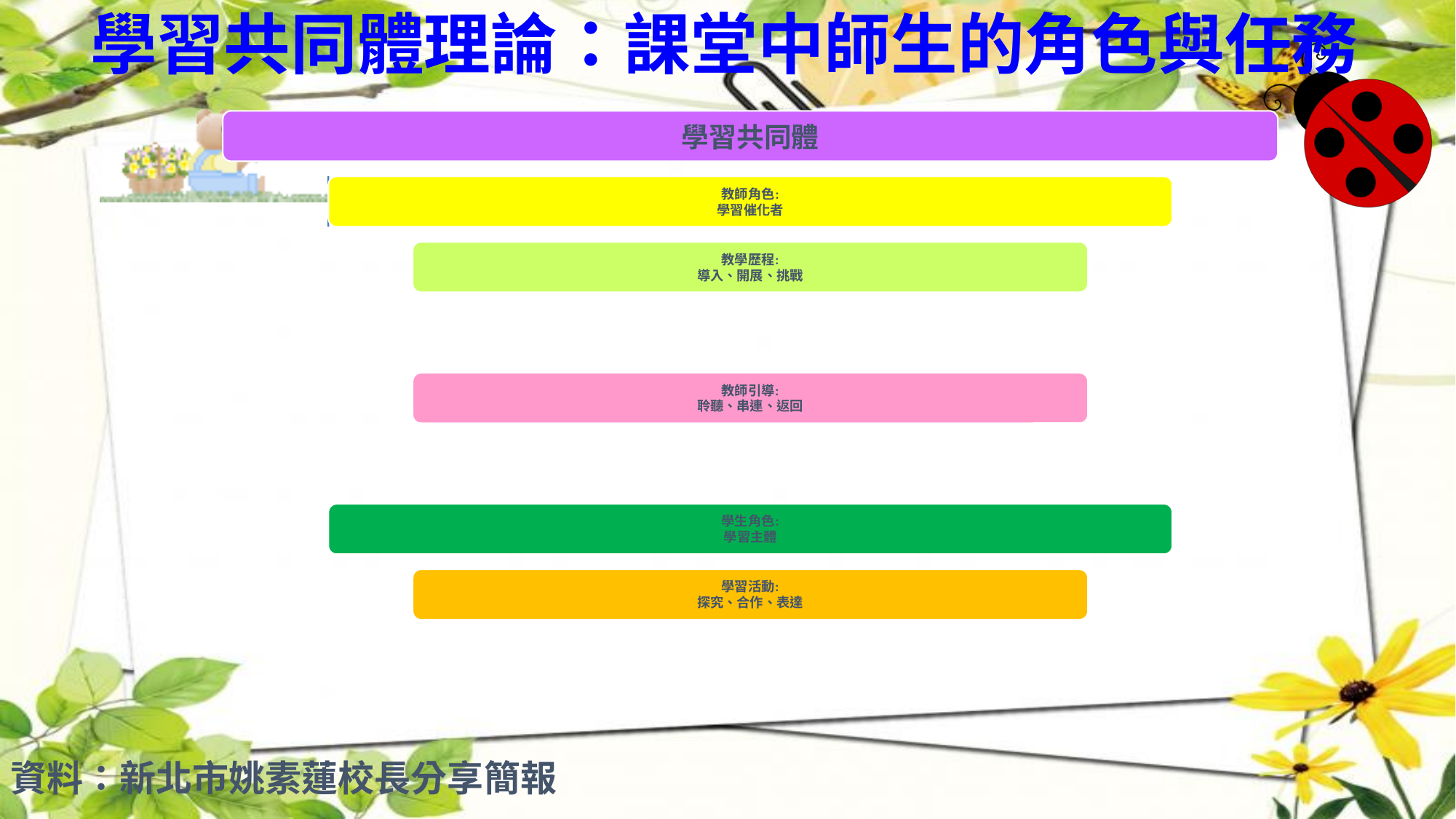

# 學習共同體理論：課堂中師生的角色與任務

學習共同體
教師角色:
學習催化者
教學歷程:
導入、開展、挑戰
教師引導:
聆聽、串連、返回
學生角色:
學習主體
學習活動:
探究、合作、表達
資料：新北市姚素蓮校長分享簡報